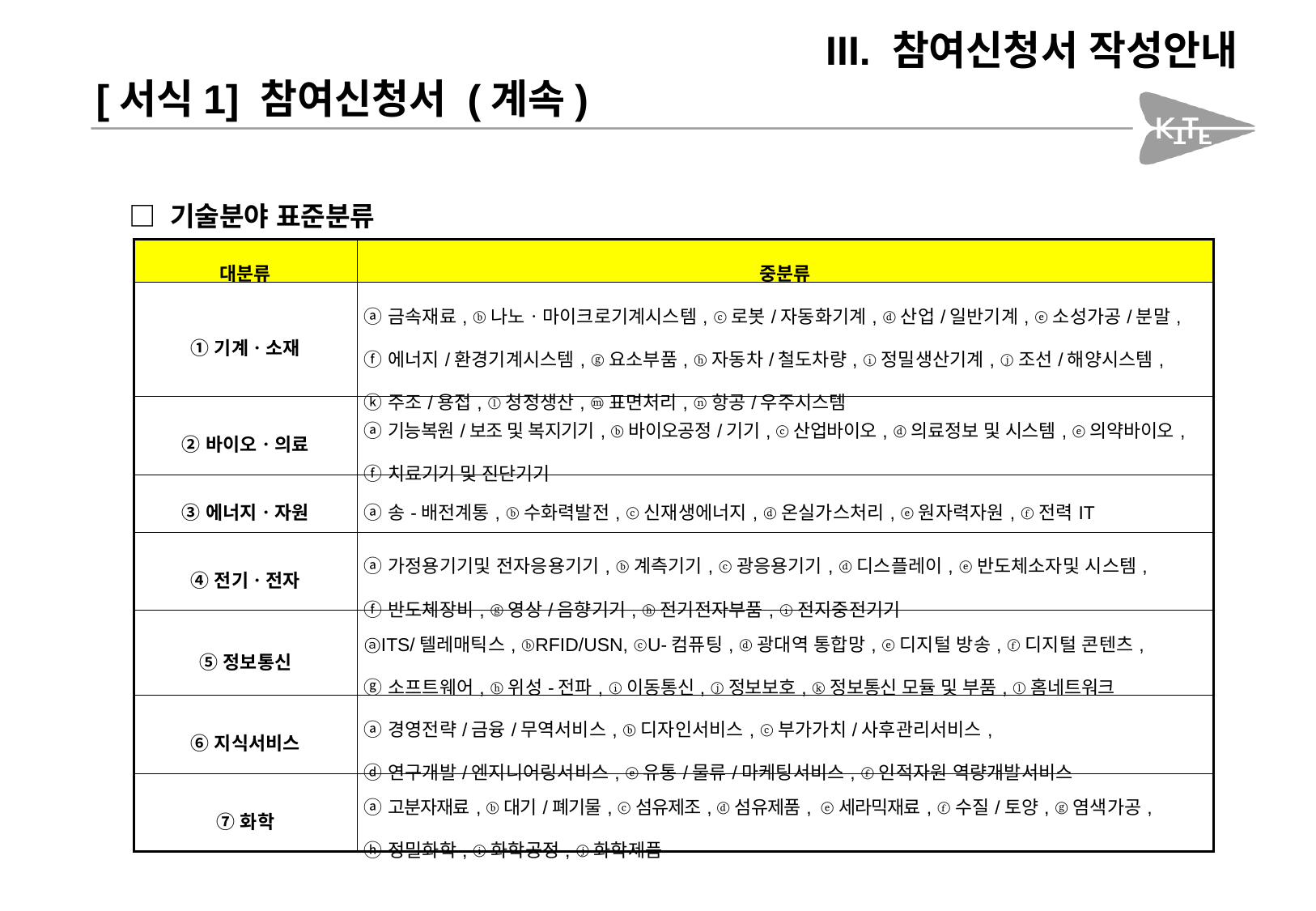

III. 참여신청서 작성안내
[서식1] 참여신청서 (계속)
□ 기술분야 표준분류
| 대분류 | 중분류 |
| --- | --- |
| ①기계ㆍ소재 | ⓐ금속재료, ⓑ나노ㆍ마이크로기계시스템, ⓒ로봇/자동화기계, ⓓ산업/일반기계, ⓔ소성가공/분말, ⓕ에너지/환경기계시스템, ⓖ요소부품, ⓗ자동차/철도차량, ⓘ정밀생산기계, ⓙ조선/해양시스템, ⓚ주조/용접, ⓛ청정생산, ⓜ표면처리, ⓝ항공/우주시스템 |
| ②바이오ㆍ의료 | ⓐ기능복원/보조 및 복지기기, ⓑ바이오공정/기기, ⓒ산업바이오, ⓓ의료정보 및 시스템, ⓔ의약바이오, ⓕ치료기기 및 진단기기 |
| ③에너지ㆍ자원 | ⓐ송-배전계통, ⓑ수화력발전, ⓒ신재생에너지, ⓓ온실가스처리, ⓔ원자력자원, ⓕ전력IT |
| ④전기ㆍ전자 | ⓐ가정용기기및 전자응용기기, ⓑ계측기기, ⓒ광응용기기, ⓓ디스플레이, ⓔ반도체소자및 시스템, ⓕ반도체장비, ⓖ영상/음향기기, ⓗ전기전자부품, ⓘ전지중전기기 |
| ⑤정보통신 | ⓐITS/텔레매틱스, ⓑRFID/USN, ⓒU-컴퓨팅, ⓓ광대역 통합망, ⓔ디지털 방송, ⓕ디지털 콘텐츠, ⓖ소프트웨어, ⓗ위성-전파, ⓘ이동통신, ⓙ정보보호, ⓚ정보통신 모듈 및 부품, ⓛ홈네트워크 |
| ⑥지식서비스 | ⓐ경영전략/금융/무역서비스, ⓑ디자인서비스, ⓒ부가가치/사후관리서비스, ⓓ연구개발/엔지니어링서비스, ⓔ유통/물류/마케팅서비스, ⓕ인적자원 역량개발서비스 |
| ⑦화학 | ⓐ고분자재료, ⓑ대기/폐기물, ⓒ섬유제조, ⓓ섬유제품, ⓔ세라믹재료, ⓕ수질/토양, ⓖ염색가공, ⓗ정밀화학, ⓘ화학공정, ⓙ화학제품 |